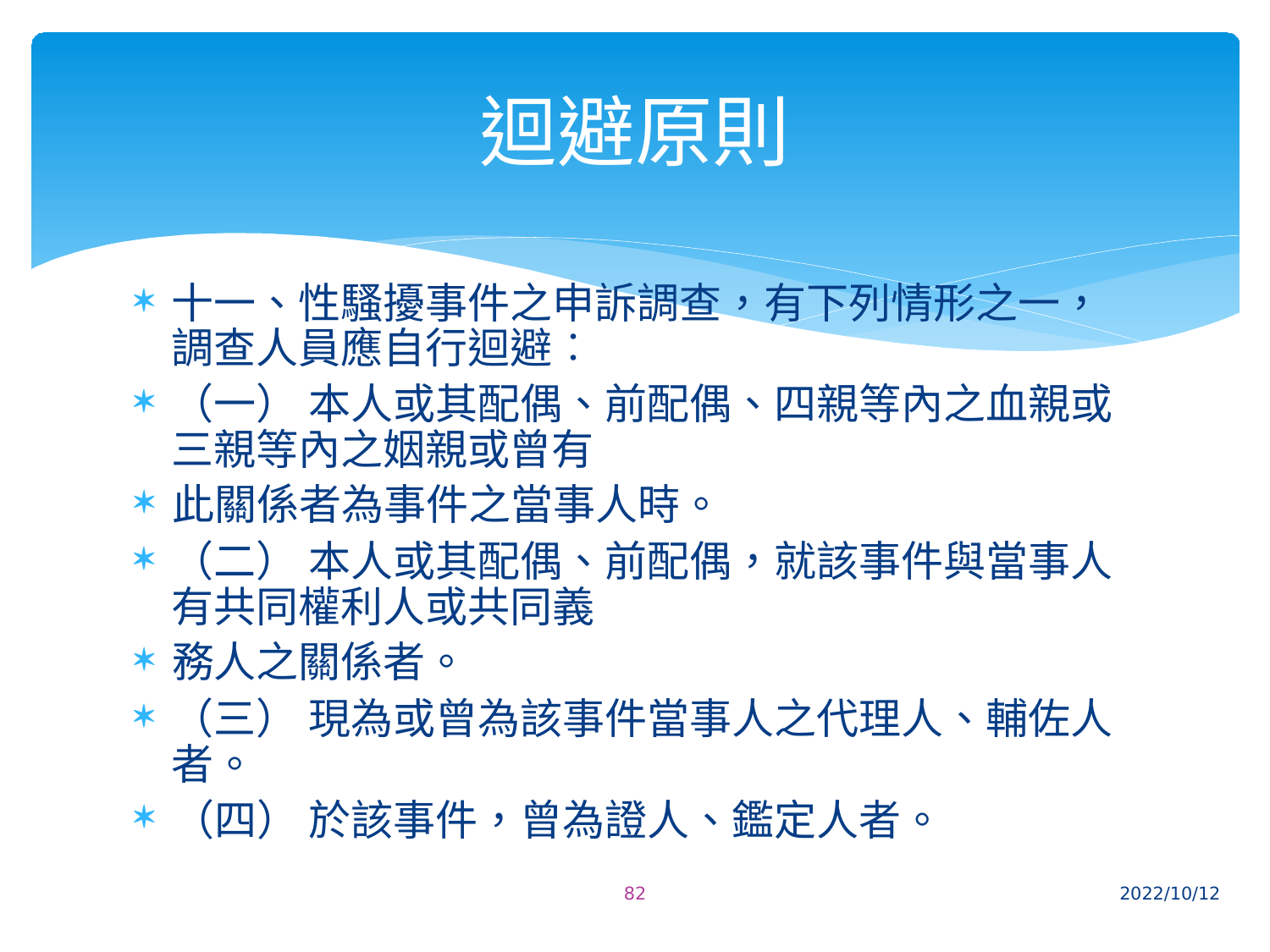

# 迴避原則
十一、性騷擾事件之申訴調查，有下列情形之一， 調查人員應自行迴避︰
（一） 本人或其配偶、前配偶、四親等內之血親或 三親等內之姻親或曾有
此關係者為事件之當事人時。
（二） 本人或其配偶、前配偶，就該事件與當事人 有共同權利人或共同義
務人之關係者。
（三） 現為或曾為該事件當事人之代理人、輔佐人 者。
（四） 於該事件，曾為證人、鑑定人者。
82
2022/10/12